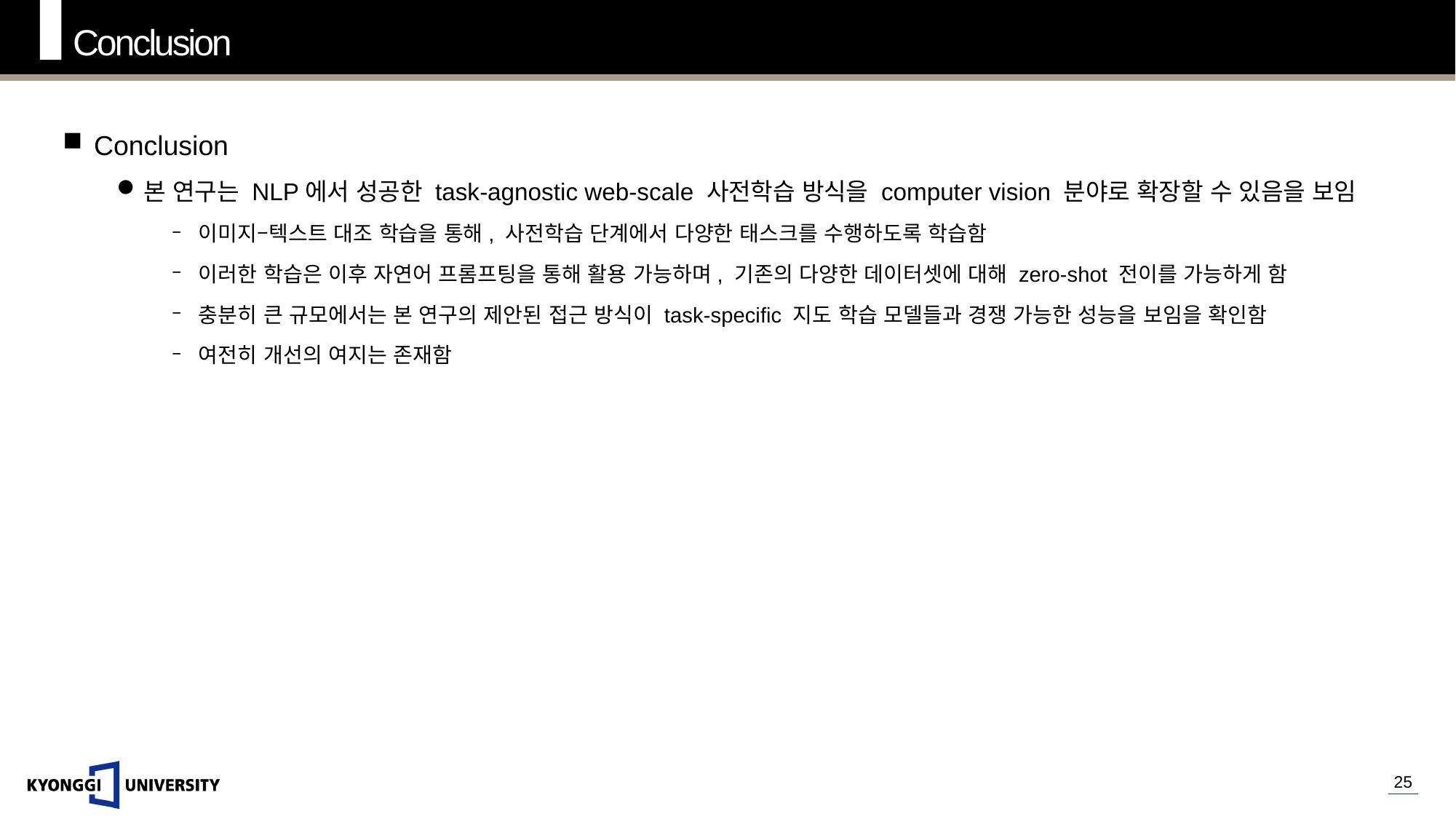

Conclusion
Conclusion
본 연구는 NLP에서 성공한 task-agnostic web-scale 사전학습 방식을 computer vision 분야로 확장할 수 있음을 보임
이미지–텍스트 대조 학습을 통해, 사전학습 단계에서 다양한 태스크를 수행하도록 학습함
이러한 학습은 이후 자연어 프롬프팅을 통해 활용 가능하며, 기존의 다양한 데이터셋에 대해 zero-shot 전이를 가능하게 함
충분히 큰 규모에서는 본 연구의 제안된 접근 방식이 task-specific 지도 학습 모델들과 경쟁 가능한 성능을 보임을 확인함
여전히 개선의 여지는 존재함